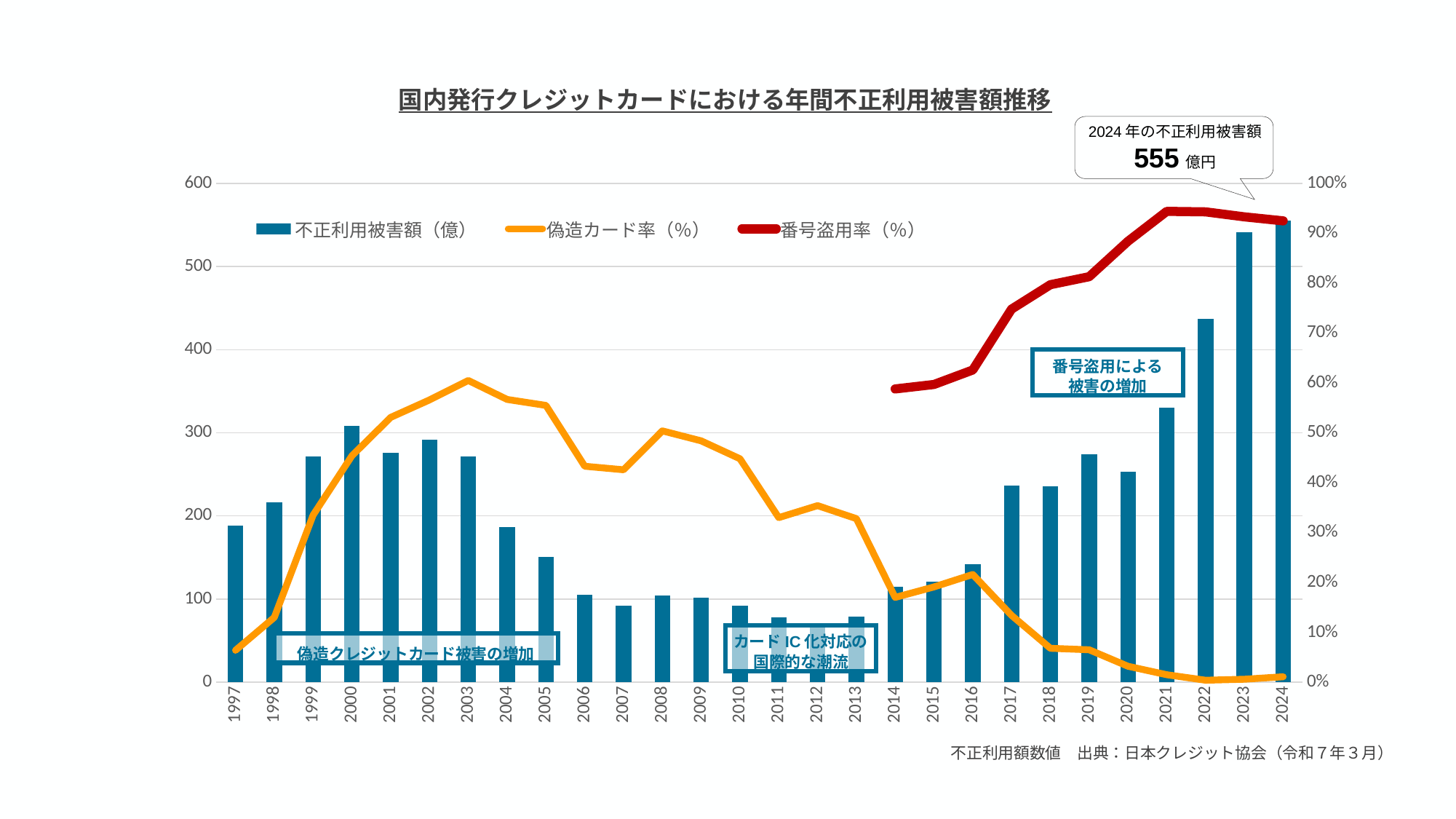

国内発行クレジットカードにおける年間不正利用被害額推移
2024年の不正利用被害額
555億円

### Chart

| Category | 不正利用被害額（億） | 偽造カード率（％） | 番号盗用率（％） |
|---|---|---|---|
| 35431 | 188.0 | 0.064 | None |
| 35796 | 216.0 | 0.13 | None |
| 36161 | 271.7 | 0.335 | None |
| 36526 | 308.7 | 0.454 | None |
| 36892 | 275.7 | 0.531 | None |
| 37257 | 291.4 | 0.566 | None |
| 37622 | 271.8 | 0.605 | None |
| 37987 | 186.4 | 0.567 | None |
| 38353 | 150.4 | 0.555 | None |
| 38718 | 105.3 | 0.433 | None |
| 39083 | 91.8 | 0.426 | None |
| 39448 | 104.1 | 0.504 | None |
| 39814 | 101.6 | 0.484 | None |
| 40179 | 92.1 | 0.448 | None |
| 40544 | 78.1 | 0.33 | None |
| 40909 | 68.1 | 0.354 | None |
| 41275 | 78.6 | 0.328 | None |
| 41640 | 114.5 | 0.17 | 0.588 |
| 42005 | 120.9 | 0.191 | 0.597 |
| 42370 | 142.0 | 0.216 | 0.626 |
| 42736 | 236.4 | 0.134 | 0.748 |
| 43101 | 235.4 | 0.068 | 0.797 |
| 43466 | 274.1 | 0.065 | 0.813 |
| 43831 | 253.0 | 0.032 | 0.884 |
| 44197 | 330.1 | 0.015 | 0.944 |
| 44562 | 436.7 | 0.004 | 0.943 |
| 44927 | 540.9 | 0.006 | 0.933 |
| 45292 | 555.0 | 0.011 | 0.925 |
番号盗用による
被害の増加
カードIC化対応の
国際的な潮流
偽造クレジットカード被害の増加
不正利用額数値　出典：日本クレジット協会（令和７年３月）